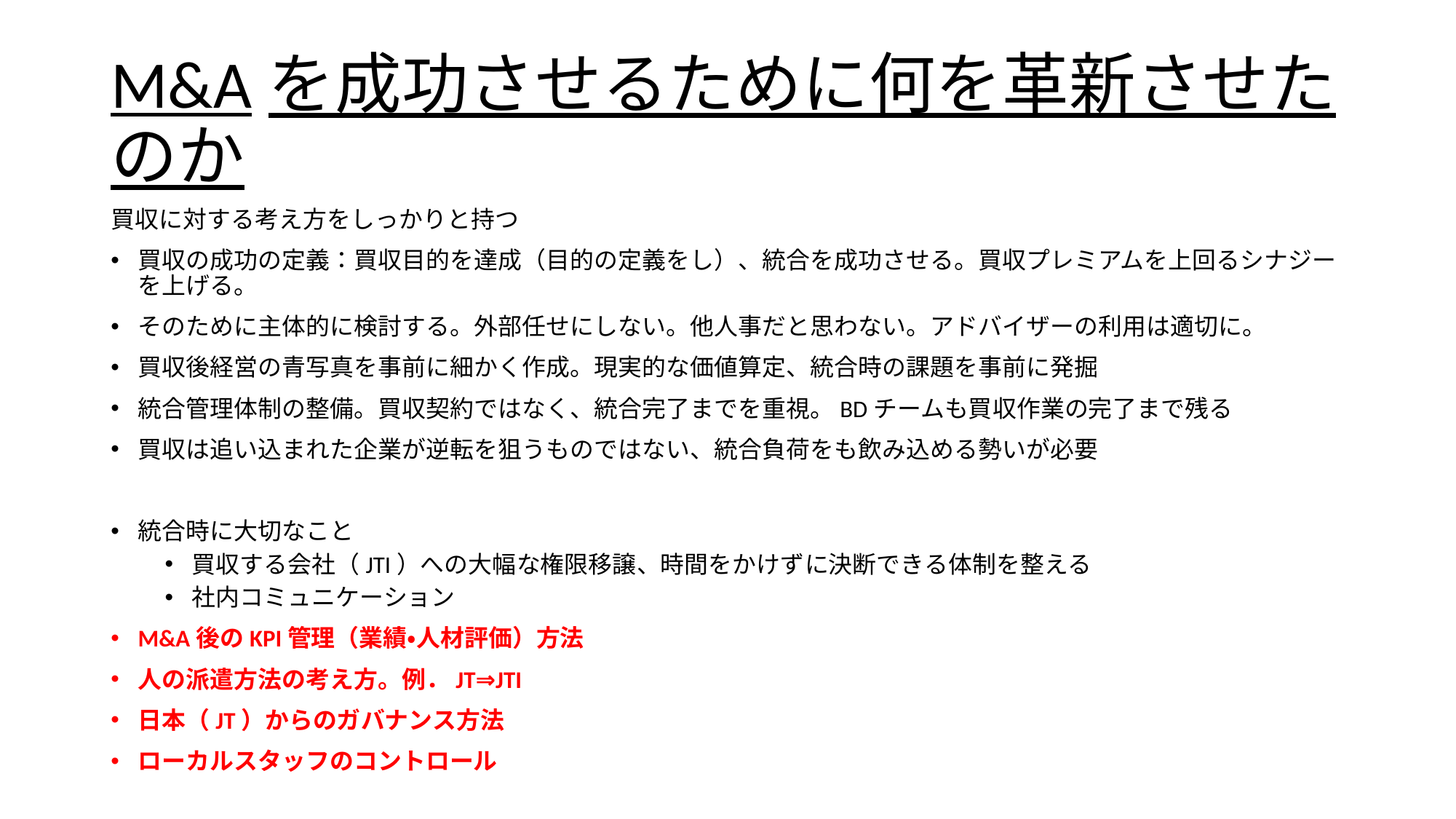

# M&Aを成功させるために何を革新させたのか
買収に対する考え方をしっかりと持つ
買収の成功の定義：買収目的を達成（目的の定義をし）、統合を成功させる。買収プレミアムを上回るシナジーを上げる。
そのために主体的に検討する。外部任せにしない。他人事だと思わない。アドバイザーの利用は適切に。
買収後経営の青写真を事前に細かく作成。現実的な価値算定、統合時の課題を事前に発掘
統合管理体制の整備。買収契約ではなく、統合完了までを重視。BDチームも買収作業の完了まで残る
買収は追い込まれた企業が逆転を狙うものではない、統合負荷をも飲み込める勢いが必要

統合時に大切なこと
買収する会社（JTI）への大幅な権限移譲、時間をかけずに決断できる体制を整える
社内コミュニケーション
M&A後のKPI管理（業績・人材評価）方法
人の派遣方法の考え方。例．JT⇒JTI
日本（JT）からのガバナンス方法
ローカルスタッフのコントロール